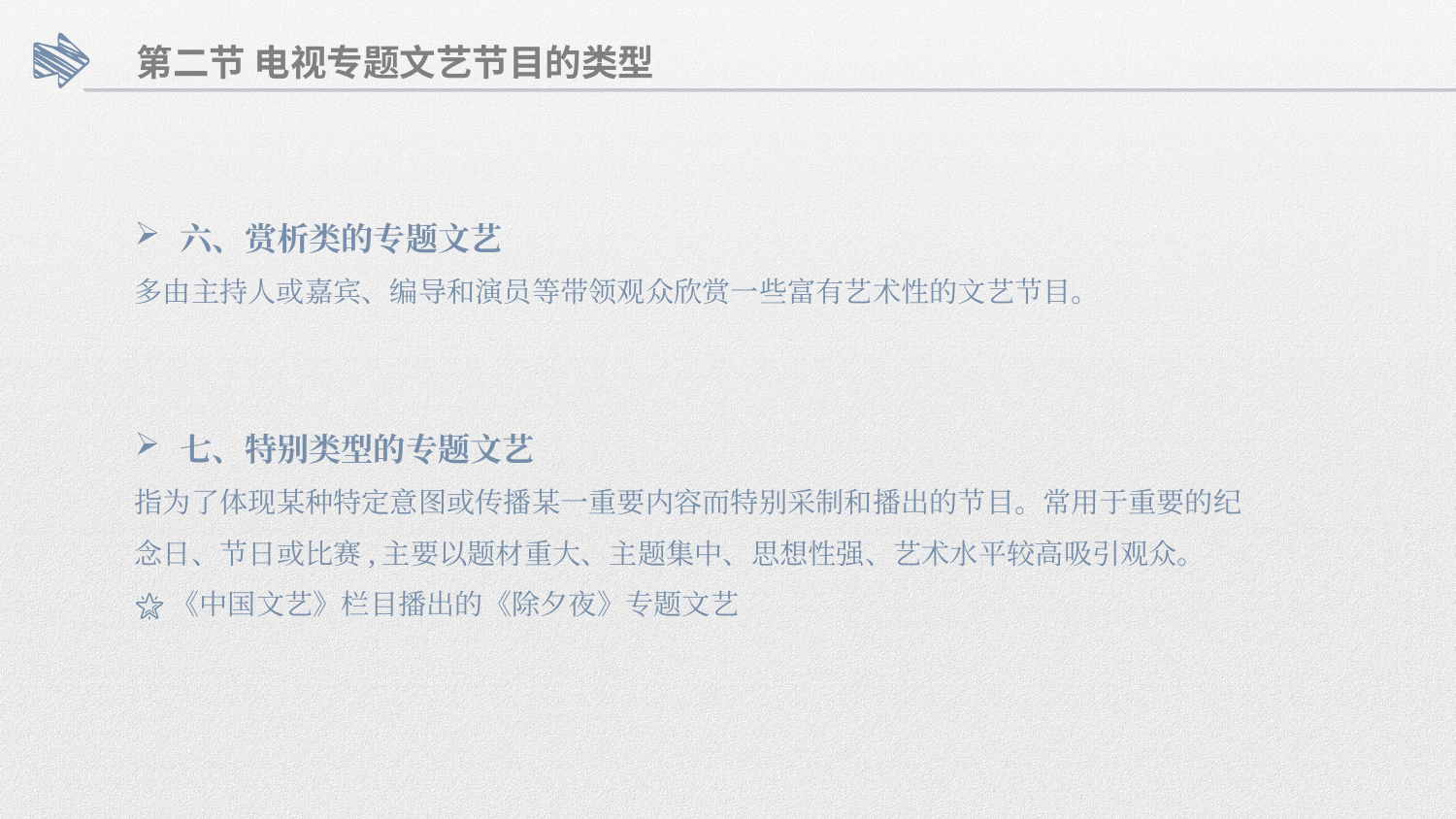

第二节 电视专题文艺节目的类型
六、赏析类的专题文艺
多由主持人或嘉宾、编导和演员等带领观众欣赏一些富有艺术性的文艺节目。

七、特别类型的专题文艺
指为了体现某种特定意图或传播某一重要内容而特别采制和播出的节目。常用于重要的纪念日、节日或比赛,主要以题材重大、主题集中、思想性强、艺术水平较高吸引观众。
🌟《中国文艺》栏目播出的《除夕夜》专题文艺